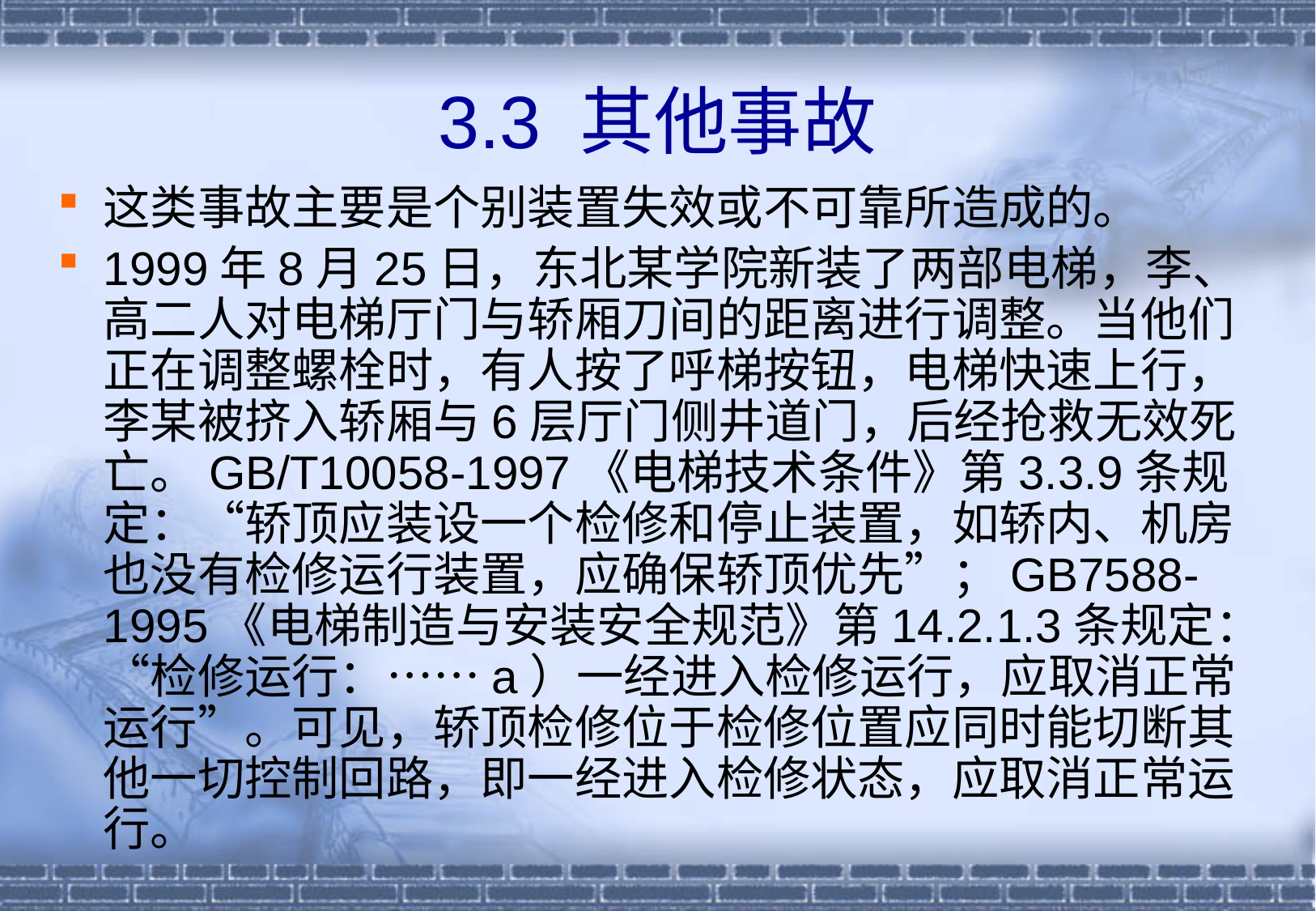

# 3.3 其他事故
这类事故主要是个别装置失效或不可靠所造成的。
1999年8月25日，东北某学院新装了两部电梯，李、高二人对电梯厅门与轿厢刀间的距离进行调整。当他们正在调整螺栓时，有人按了呼梯按钮，电梯快速上行，李某被挤入轿厢与6层厅门侧井道门，后经抢救无效死亡。GB/T10058-1997《电梯技术条件》第3.3.9条规定：“轿顶应装设一个检修和停止装置，如轿内、机房也没有检修运行装置，应确保轿顶优先”；GB7588-1995《电梯制造与安装安全规范》第14.2.1.3条规定：“检修运行：……a）一经进入检修运行，应取消正常运行”。可见，轿顶检修位于检修位置应同时能切断其他一切控制回路，即一经进入检修状态，应取消正常运行。